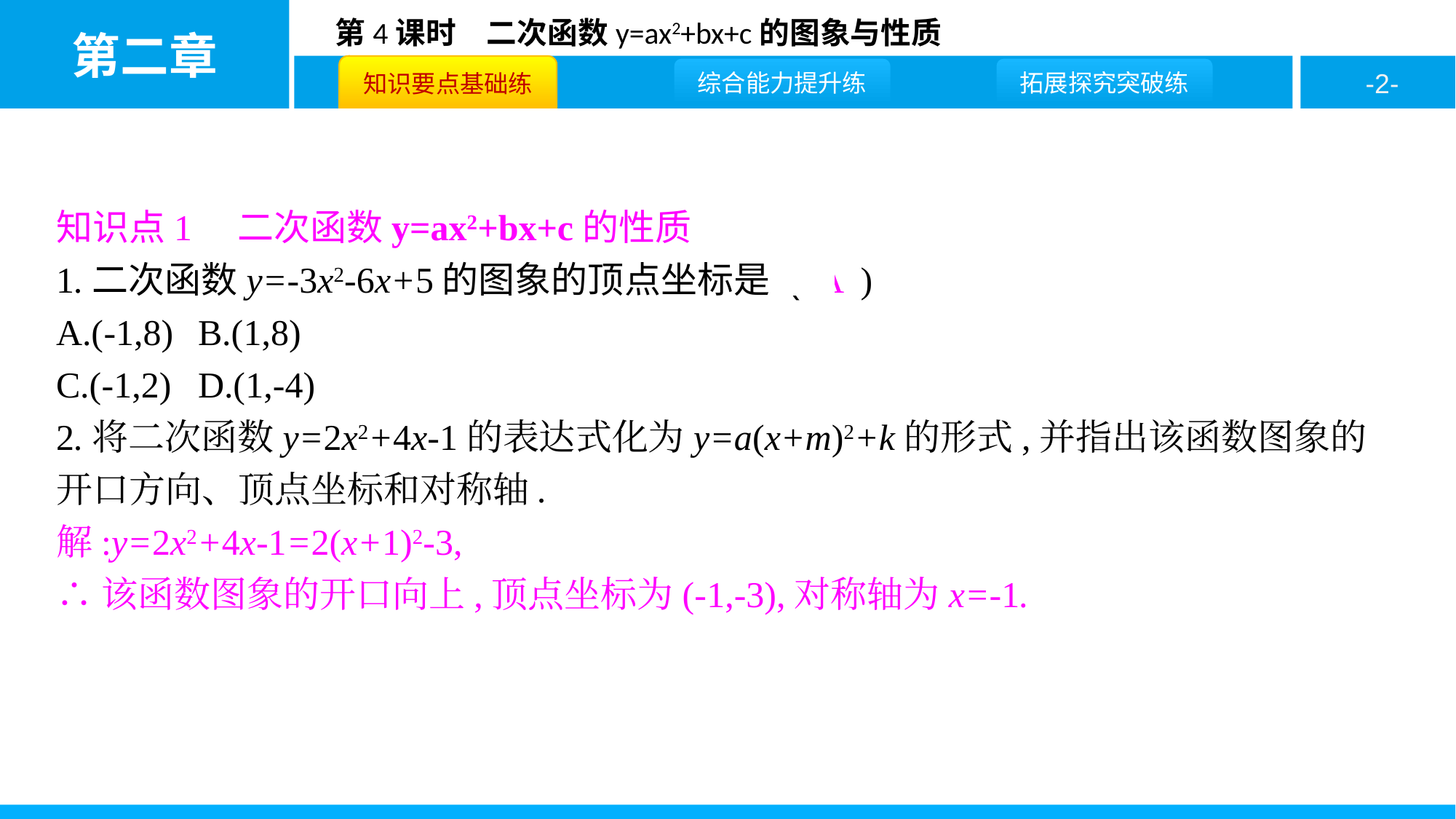

知识点1　二次函数y=ax2+bx+c的性质
1.二次函数y=-3x2-6x+5的图象的顶点坐标是 (  A  )
A.(-1,8)	B.(1,8)
C.(-1,2)	D.(1,-4)
2.将二次函数y=2x2+4x-1的表达式化为y=a(x+m)2+k的形式,并指出该函数图象的开口方向、顶点坐标和对称轴.
解:y=2x2+4x-1=2(x+1)2-3,
∴该函数图象的开口向上,顶点坐标为(-1,-3),对称轴为x=-1.